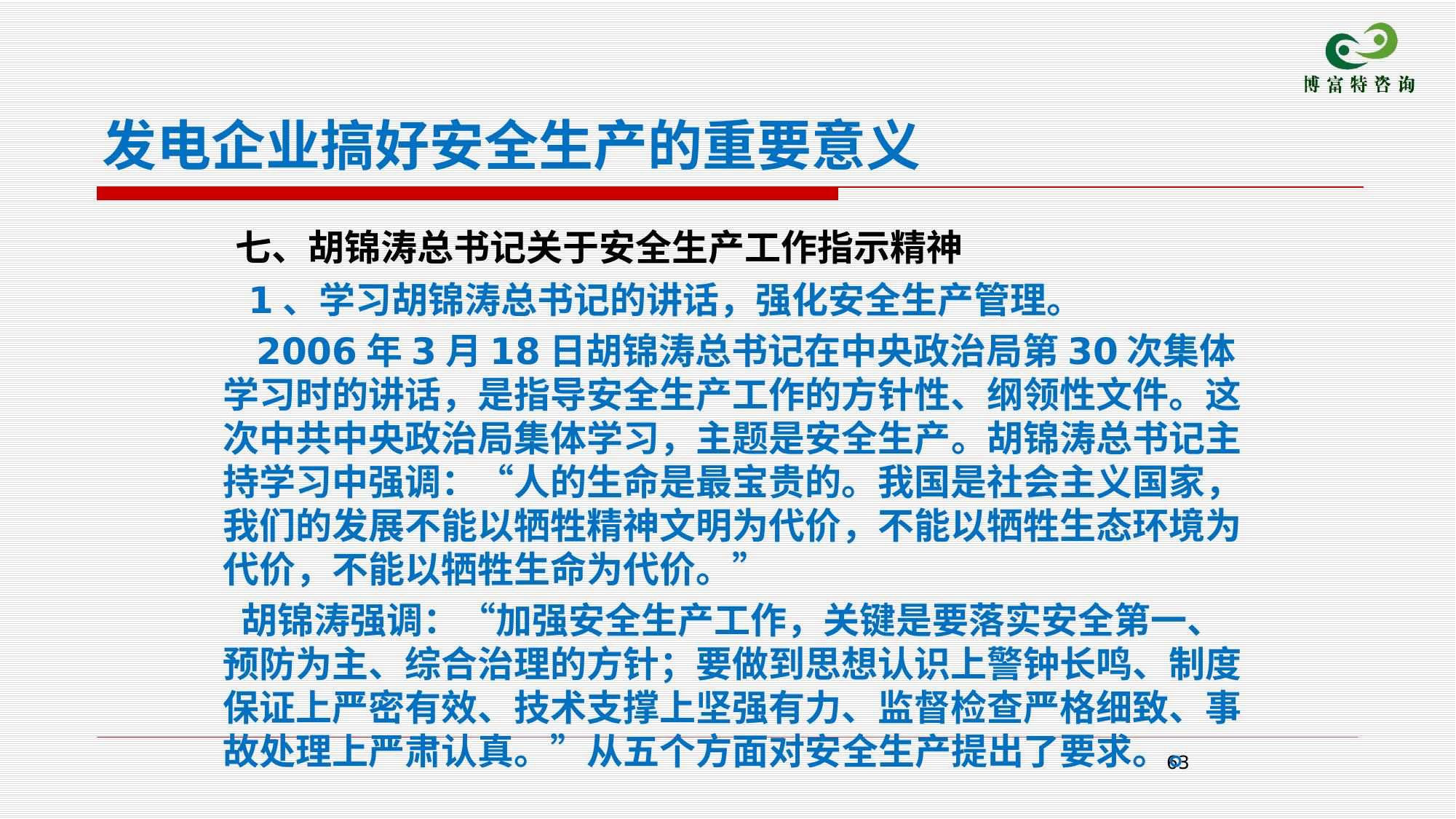

发电企业搞好安全生产的重要意义
      七、胡锦涛总书记关于安全生产工作指示精神
       1、学习胡锦涛总书记的讲话，强化安全生产管理。
       2006年3月18日胡锦涛总书记在中央政治局第30次集体学习时的讲话，是指导安全生产工作的方针性、纲领性文件。这次中共中央政治局集体学习，主题是安全生产。胡锦涛总书记主持学习中强调：“人的生命是最宝贵的。我国是社会主义国家，我们的发展不能以牺牲精神文明为代价，不能以牺牲生态环境为代价，不能以牺牲生命为代价。”
        胡锦涛强调：“加强安全生产工作，关键是要落实安全第一、预防为主、综合治理的方针；要做到思想认识上警钟长鸣、制度保证上严密有效、技术支撑上坚强有力、监督检查严格细致、事故处理上严肃认真。”从五个方面对安全生产提出了要求。。

63